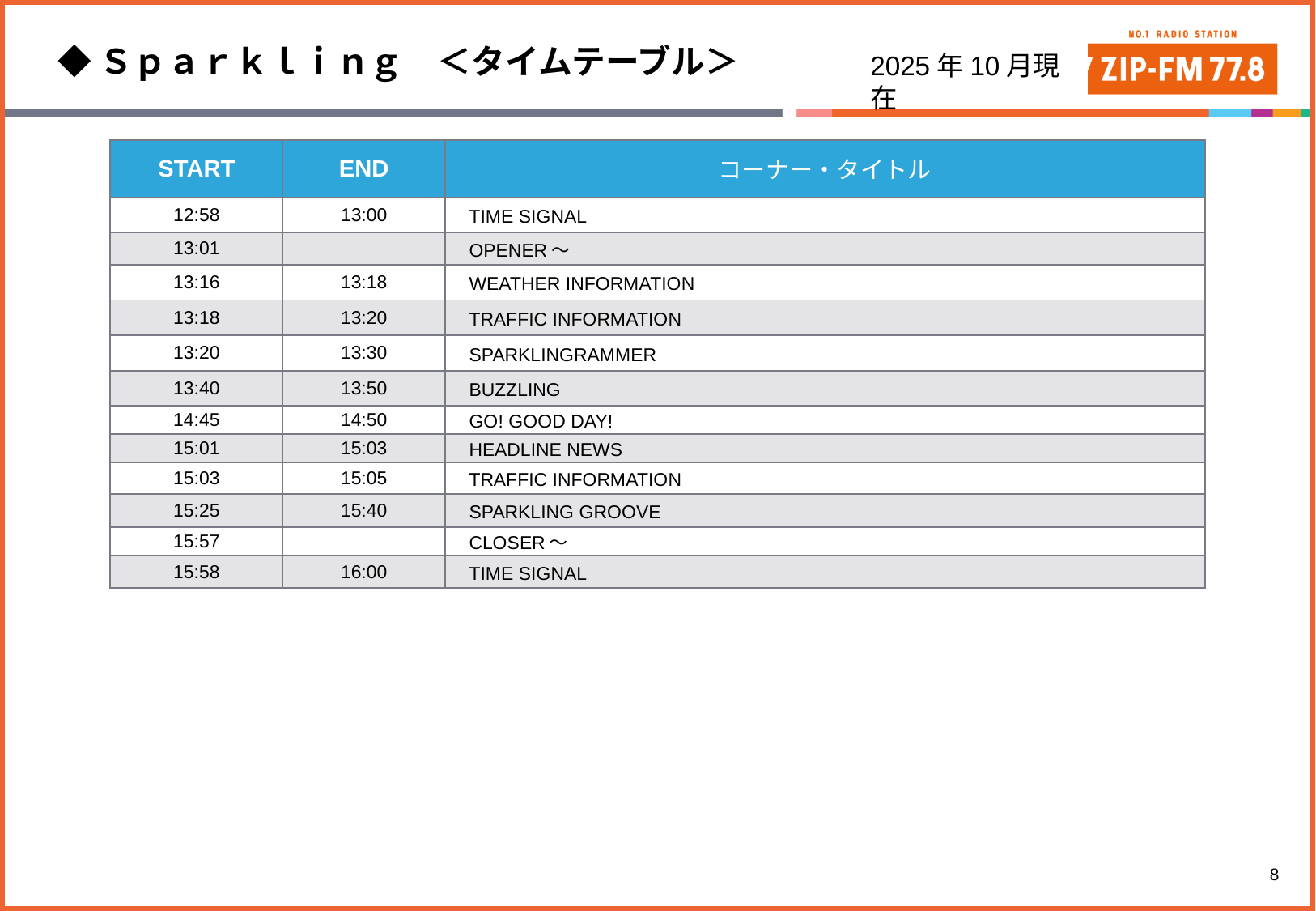

◆Ｓｐａｒｋｌｉｎｇ　＜タイムテーブル＞
2025年10月現在
| START | END | コーナー・タイトル |
| --- | --- | --- |
| 12:58 | 13:00 | TIME SIGNAL |
| 13:01 |  | OPENER〜 |
| 13:16 | 13:18 | WEATHER INFORMATION |
| 13:18 | 13:20 | TRAFFIC INFORMATION |
| 13:20 | 13:30 | SPARKLINGRAMMER |
| 13:40 | 13:50 | BUZZLING |
| 14:45 | 14:50 | GO! GOOD DAY! |
| 15:01 | 15:03 | HEADLINE NEWS |
| 15:03 | 15:05 | TRAFFIC INFORMATION |
| 15:25 | 15:40 | SPARKLING GROOVE |
| 15:57 |  | CLOSER〜 |
| 15:58 | 16:00 | TIME SIGNAL |